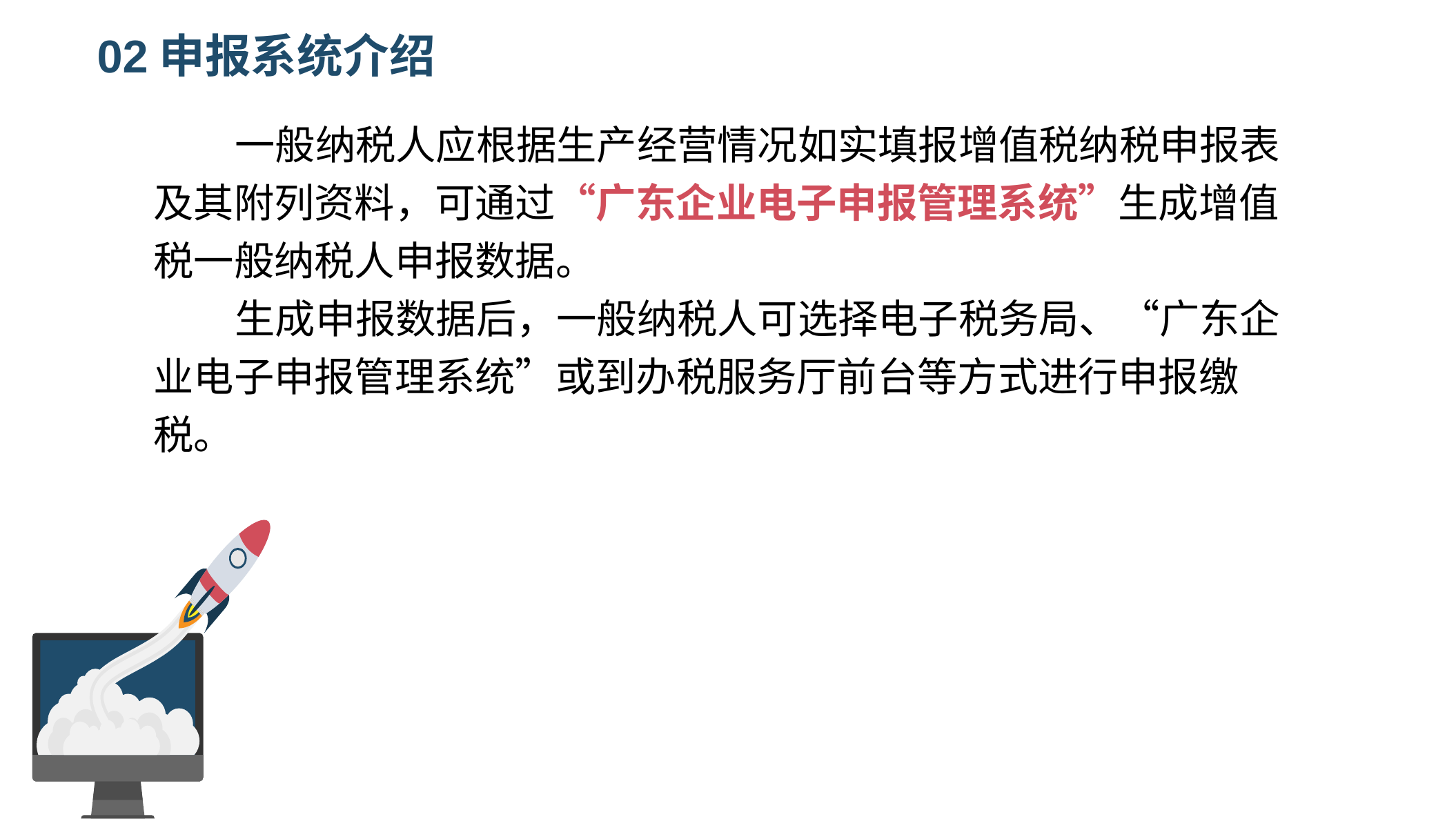

02申报系统介绍
        一般纳税人应根据生产经营情况如实填报增值税纳税申报表及其附列资料，可通过“广东企业电子申报管理系统”生成增值税一般纳税人申报数据。
        生成申报数据后，一般纳税人可选择电子税务局、“广东企业电子申报管理系统”或到办税服务厅前台等方式进行申报缴税。